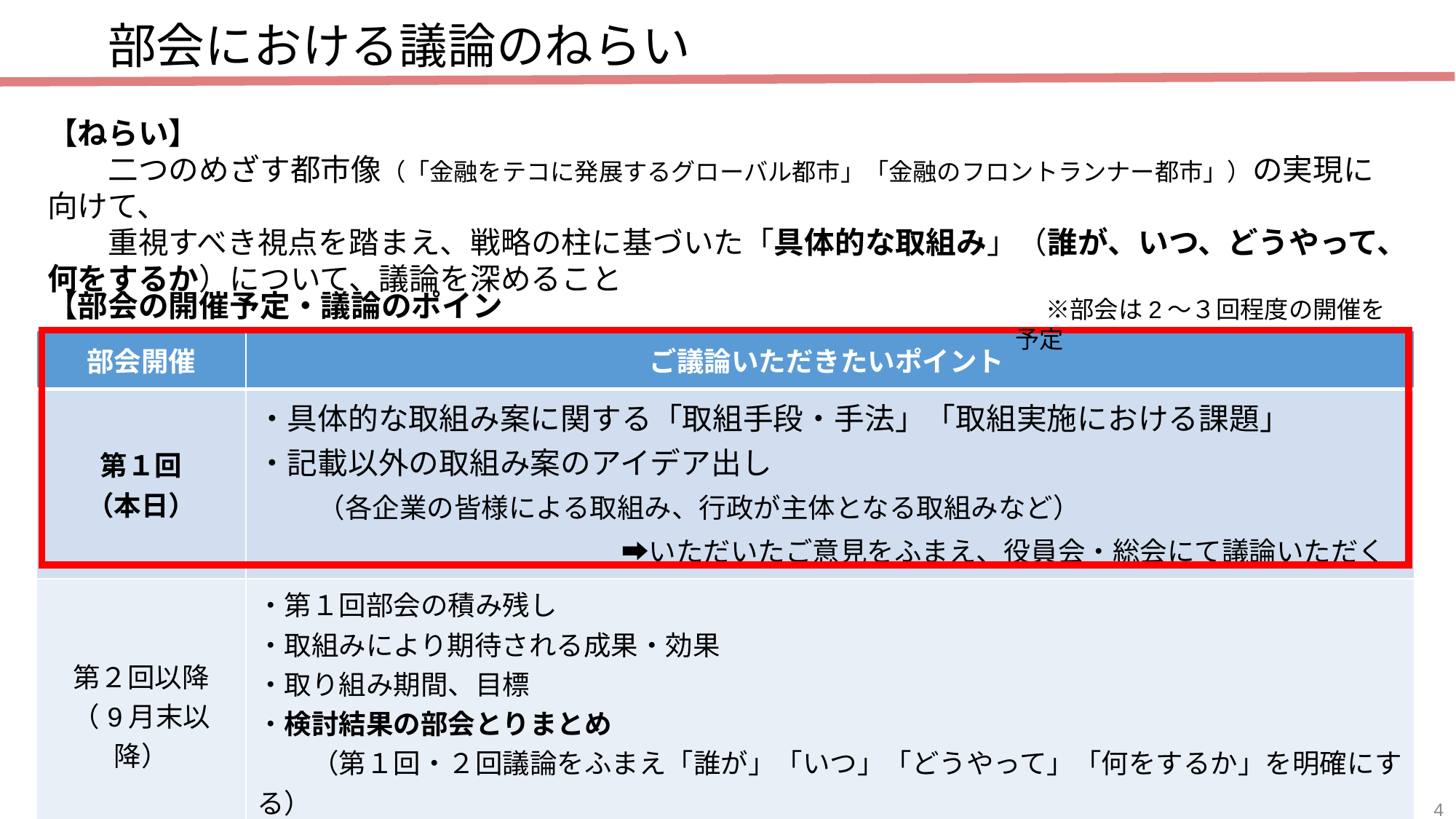

部会における議論のねらい
【ねらい】
　　二つのめざす都市像（「金融をテコに発展するグローバル都市」「金融のフロントランナー都市」）の実現に向けて、
　　重視すべき視点を踏まえ、戦略の柱に基づいた「具体的な取組み」（誰が、いつ、どうやって、何をするか）について、議論を深めること
【部会の開催予定・議論のポイント】
　※部会は2～３回程度の開催を予定

| 部会開催 | ご議論いただきたいポイント |
| --- | --- |
| 第１回 （本日） | ・具体的な取組み案に関する「取組手段・手法」「取組実施における課題」 ・記載以外の取組み案のアイデア出し 　　（各企業の皆様による取組み、行政が主体となる取組みなど） 　　　　　　　　　　　　➡いただいたご意見をふまえ、役員会・総会にて議論いただく資料を事務局にて作成 |
| 第２回以降 （9月末以降） | ・第１回部会の積み残し ・取組みにより期待される成果・効果 ・取り組み期間、目標 ・検討結果の部会とりまとめ 　　（第１回・２回議論をふまえ「誰が」「いつ」「どうやって」「何をするか」を明確にする） 　　　　　　　　　　　　　➡部会にてとりまとめた内容は幹事会にて部会長または事務局より共有 |
4